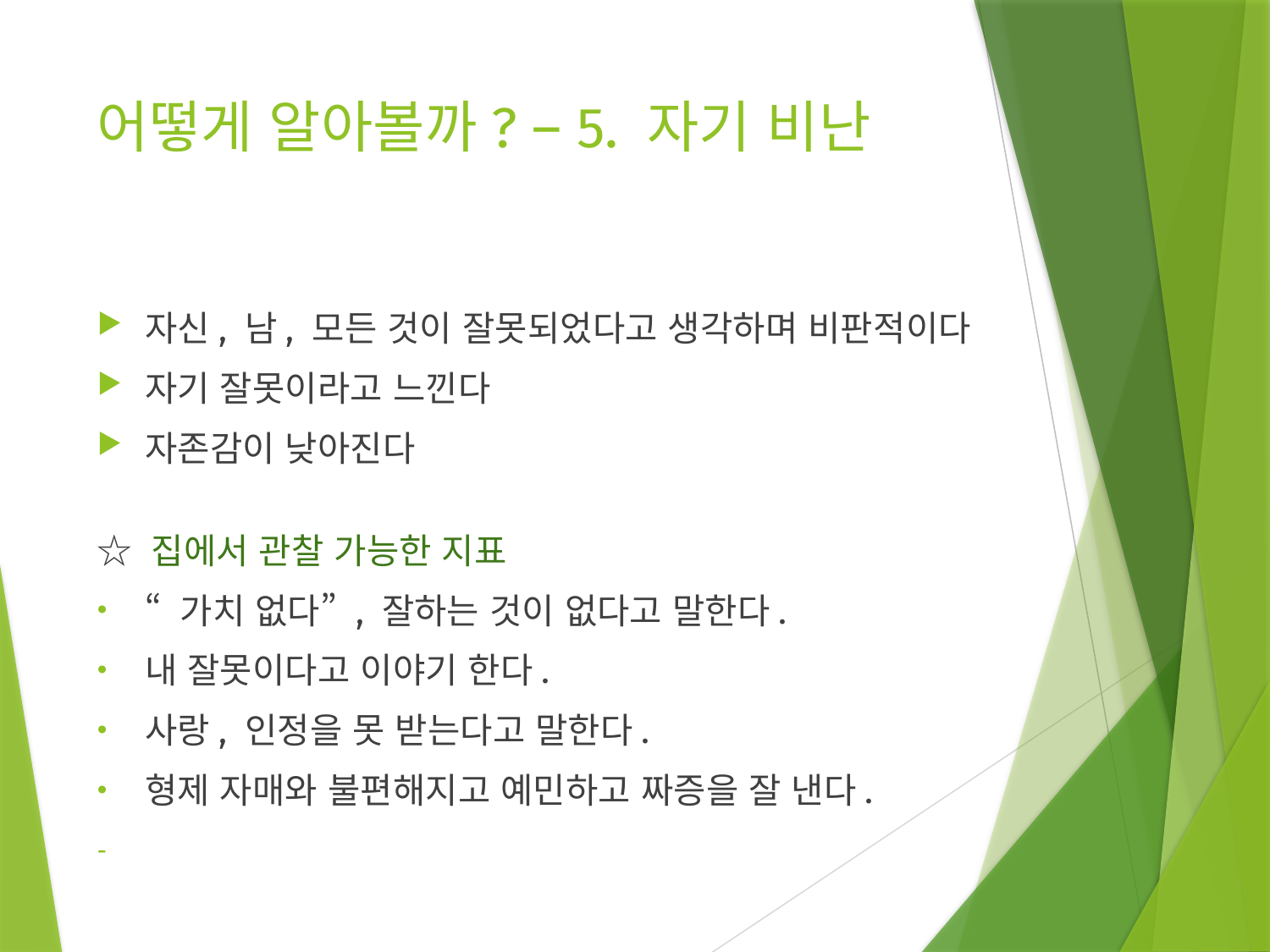

# 어떻게 알아볼까? – 5. 자기 비난
자신, 남, 모든 것이 잘못되었다고 생각하며 비판적이다
자기 잘못이라고 느낀다
자존감이 낮아진다
☆ 집에서 관찰 가능한 지표
“ 가치 없다” , 잘하는 것이 없다고 말한다.
내 잘못이다고 이야기 한다.
사랑, 인정을 못 받는다고 말한다.
형제 자매와 불편해지고 예민하고 짜증을 잘 낸다.